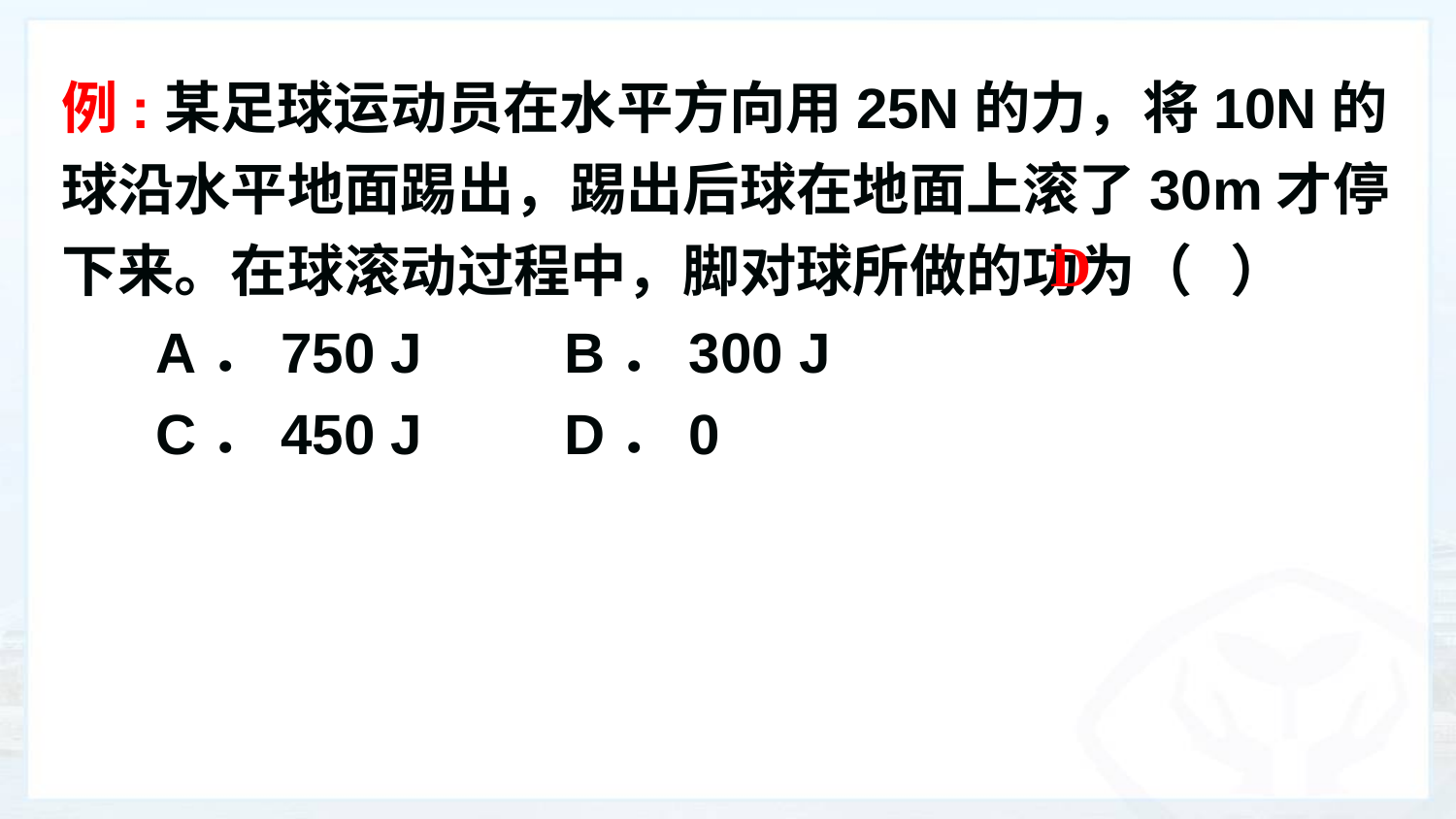

例:某足球运动员在水平方向用25N的力，将10N的球沿水平地面踢出，踢出后球在地面上滚了30m才停下来。在球滚动过程中，脚对球所做的功为（   ）
      A．750 J         B．300 J
      C．450 J         D．0
D